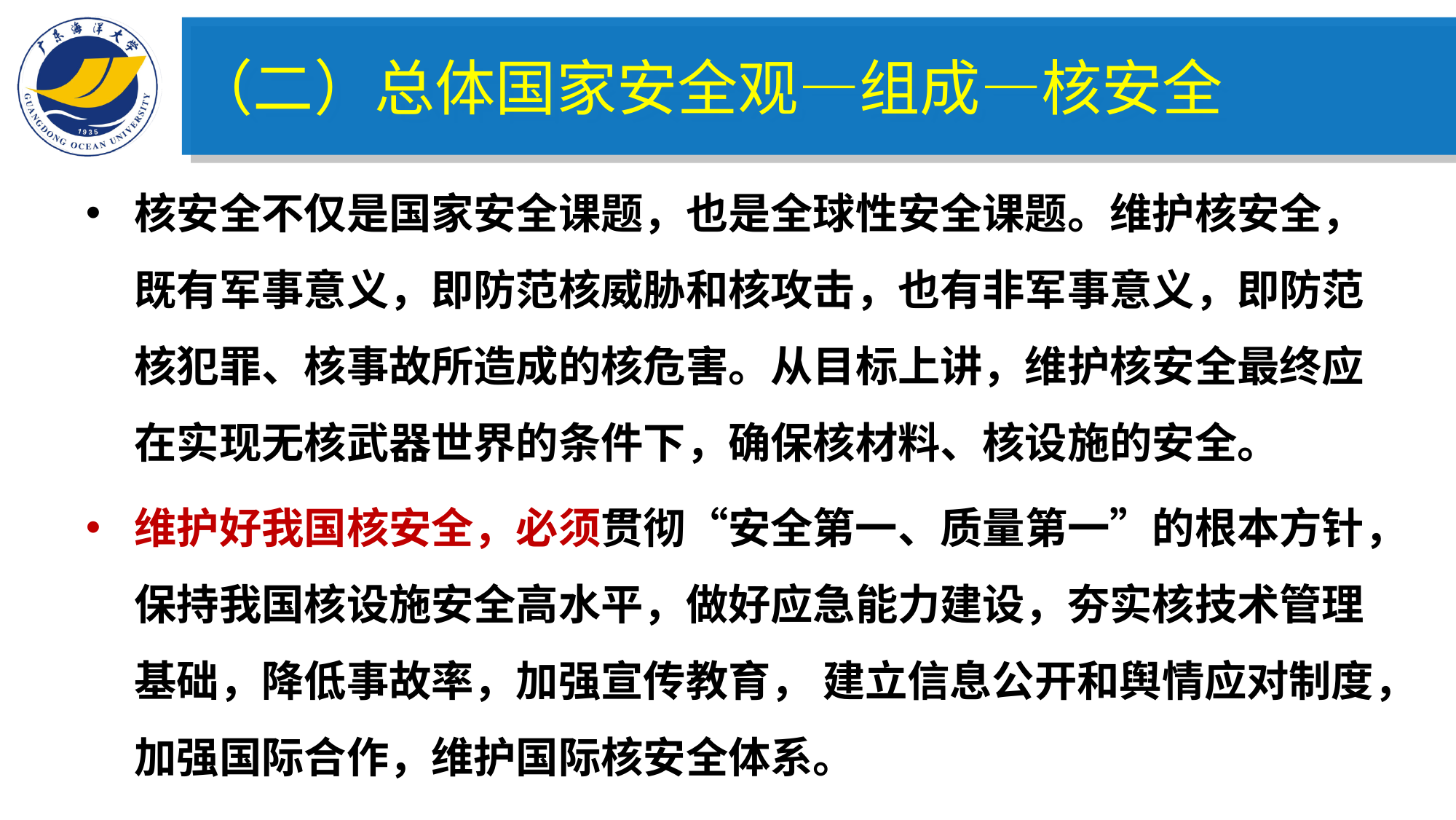

（二）总体国家安全观—组成—核安全
核安全不仅是国家安全课题，也是全球性安全课题。维护核安全，既有军事意义，即防范核威胁和核攻击，也有非军事意义，即防范核犯罪、核事故所造成的核危害。从目标上讲，维护核安全最终应在实现无核武器世界的条件下，确保核材料、核设施的安全。
维护好我国核安全，必须贯彻“安全第一、质量第一”的根本方针，保持我国核设施安全高水平，做好应急能力建设，夯实核技术管理基础，降低事故率，加强宣传教育， 建立信息公开和舆情应对制度，加强国际合作，维护国际核安全体系。